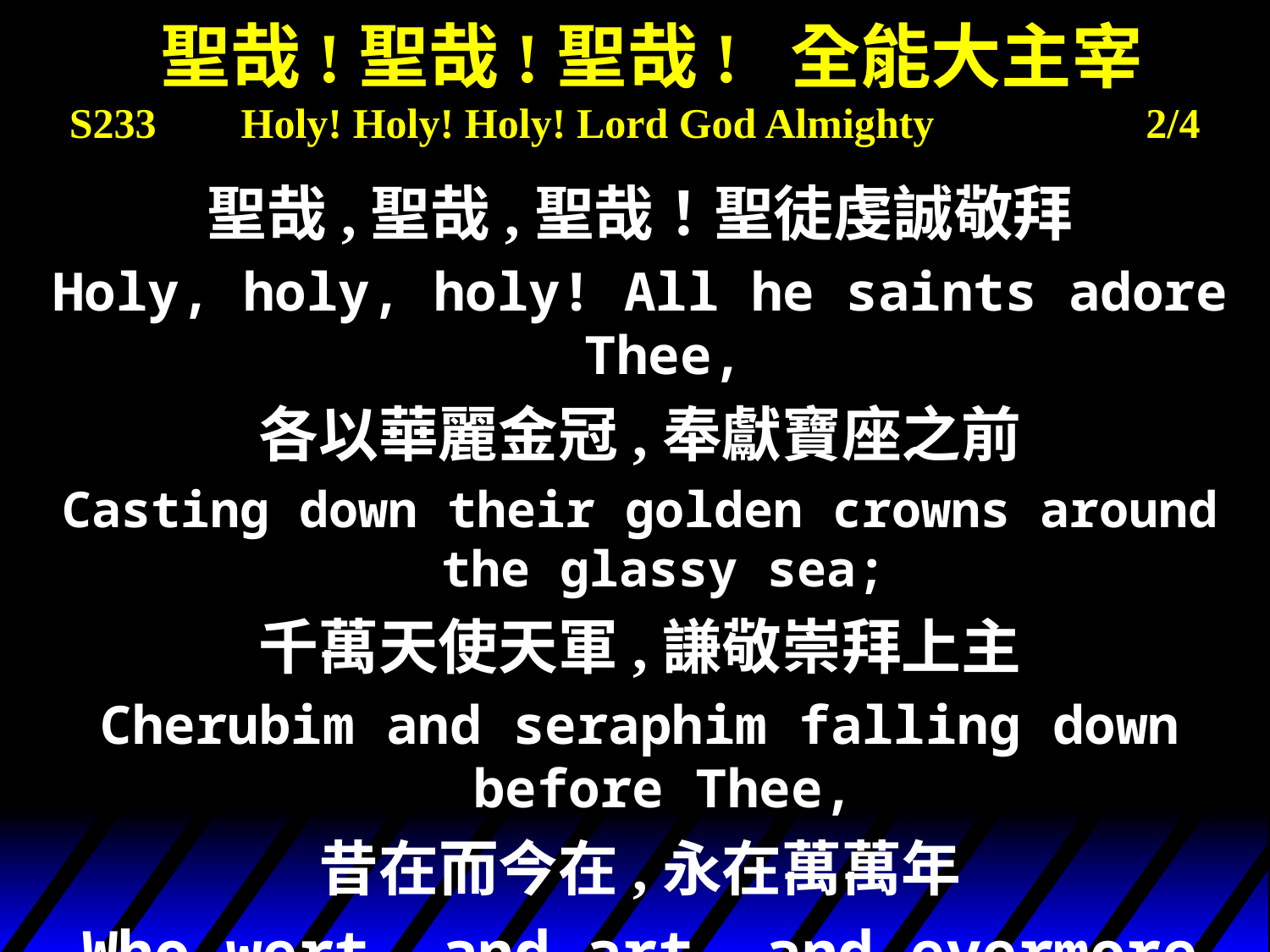

# 聖哉!聖哉!聖哉!  全能大主宰 S233        Holy! Holy! Holy! Lord God Almighty                    2/4
聖哉,聖哉,聖哉！聖徒虔誠敬拜
Holy, holy, holy! All he saints adore Thee,
各以華麗金冠,奉獻寶座之前
Casting down their golden crowns around the glassy sea;
千萬天使天軍,謙敬崇拜上主
Cherubim and seraphim falling down before Thee,
昔在而今在,永在萬萬年
Who wert, and art, and evermore shalt be.